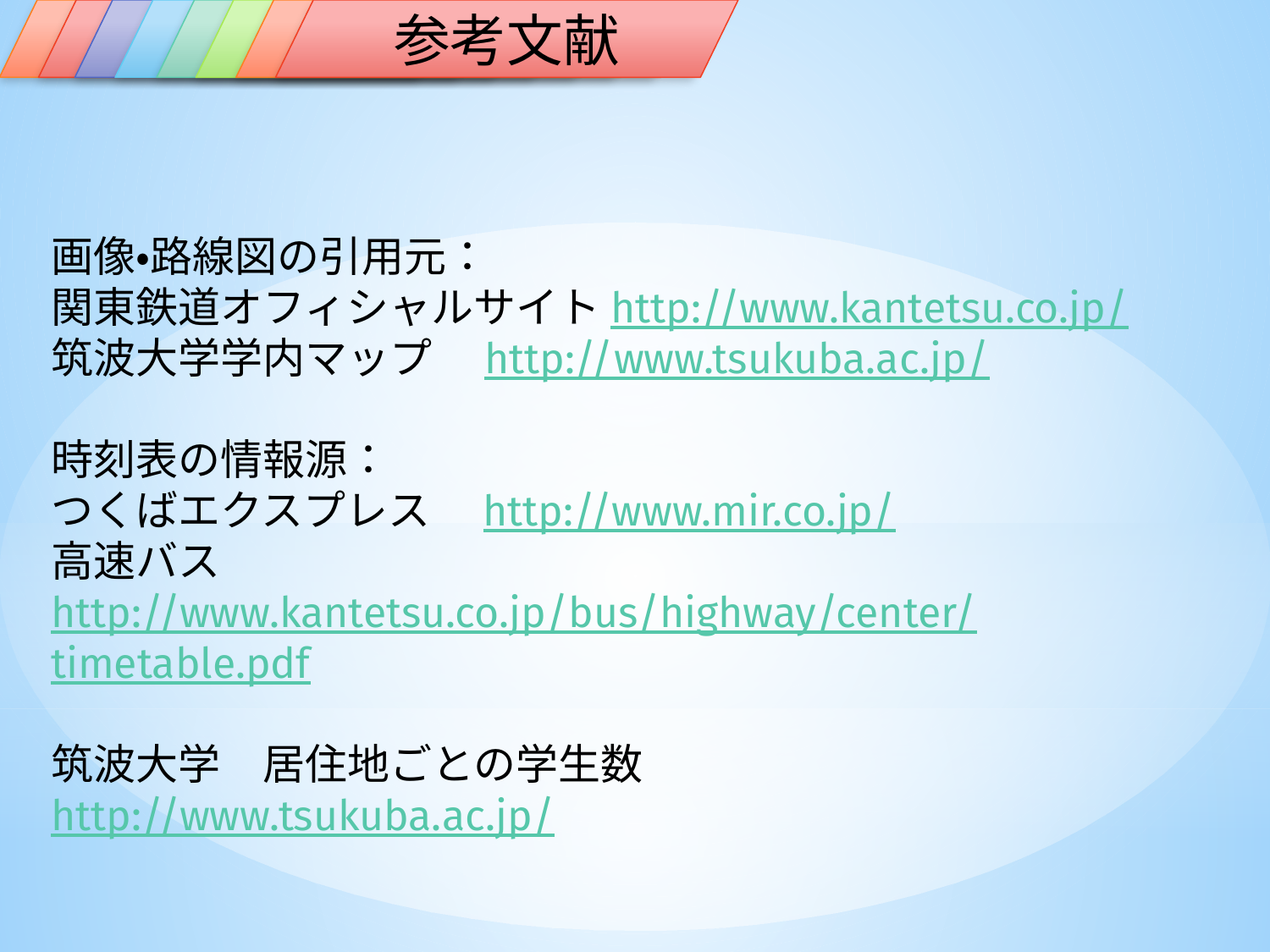

背景
問題提起
目標
現状
現地調査
アンケート調査
予備調査
参考文献
画像・路線図の引用元：
関東鉄道オフィシャルサイトhttp://www.kantetsu.co.jp/
筑波大学学内マップ　http://www.tsukuba.ac.jp/

時刻表の情報源：
つくばエクスプレス　http://www.mir.co.jp/
高速バス　http://www.kantetsu.co.jp/bus/highway/center/timetable.pdf

筑波大学　居住地ごとの学生数　http://www.tsukuba.ac.jp/